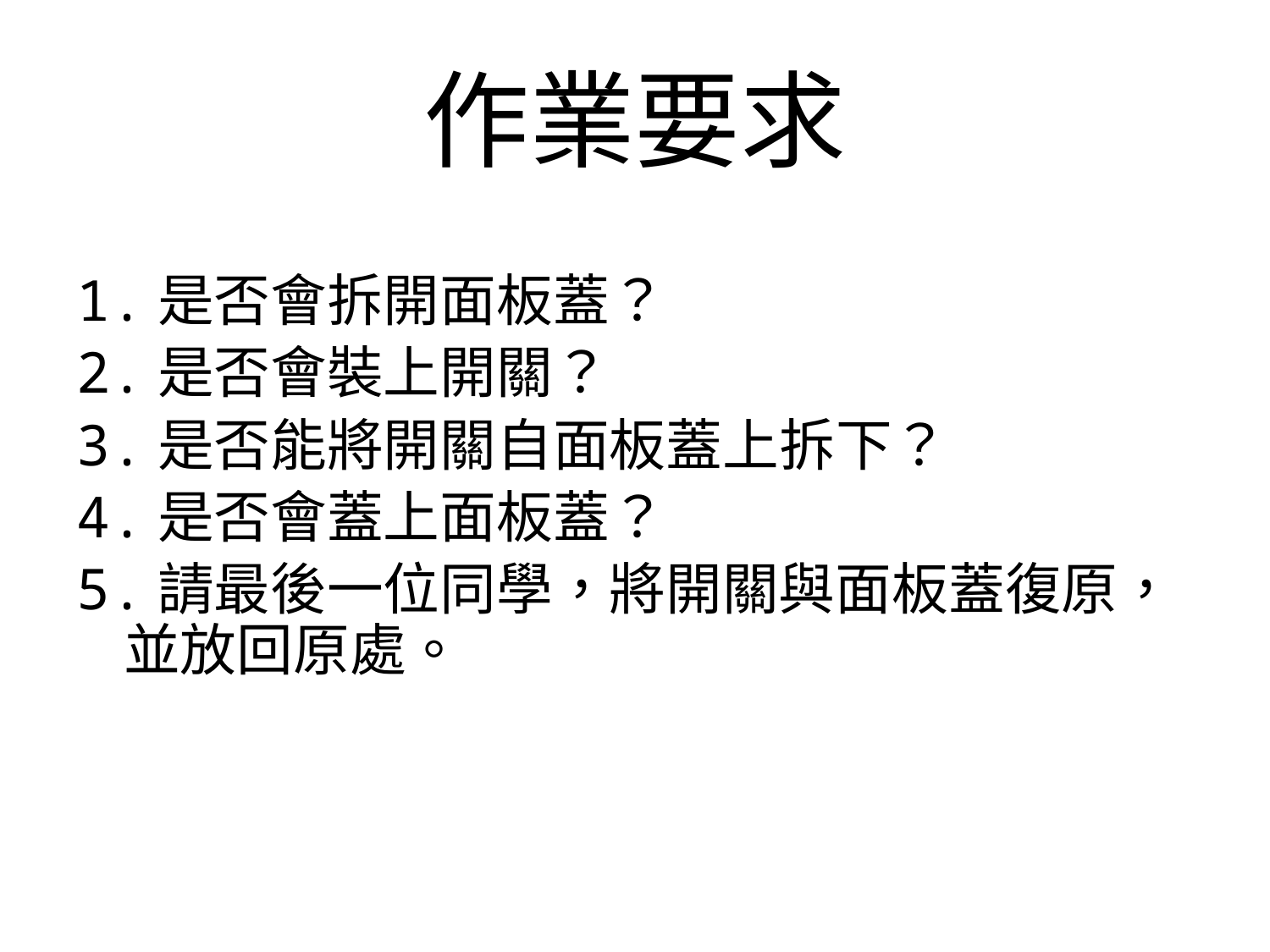

# 作業要求
1.是否會拆開面板蓋？
2.是否會裝上開關？
3.是否能將開關自面板蓋上拆下？
4.是否會蓋上面板蓋？
5.請最後一位同學，將開關與面板蓋復原，並放回原處。